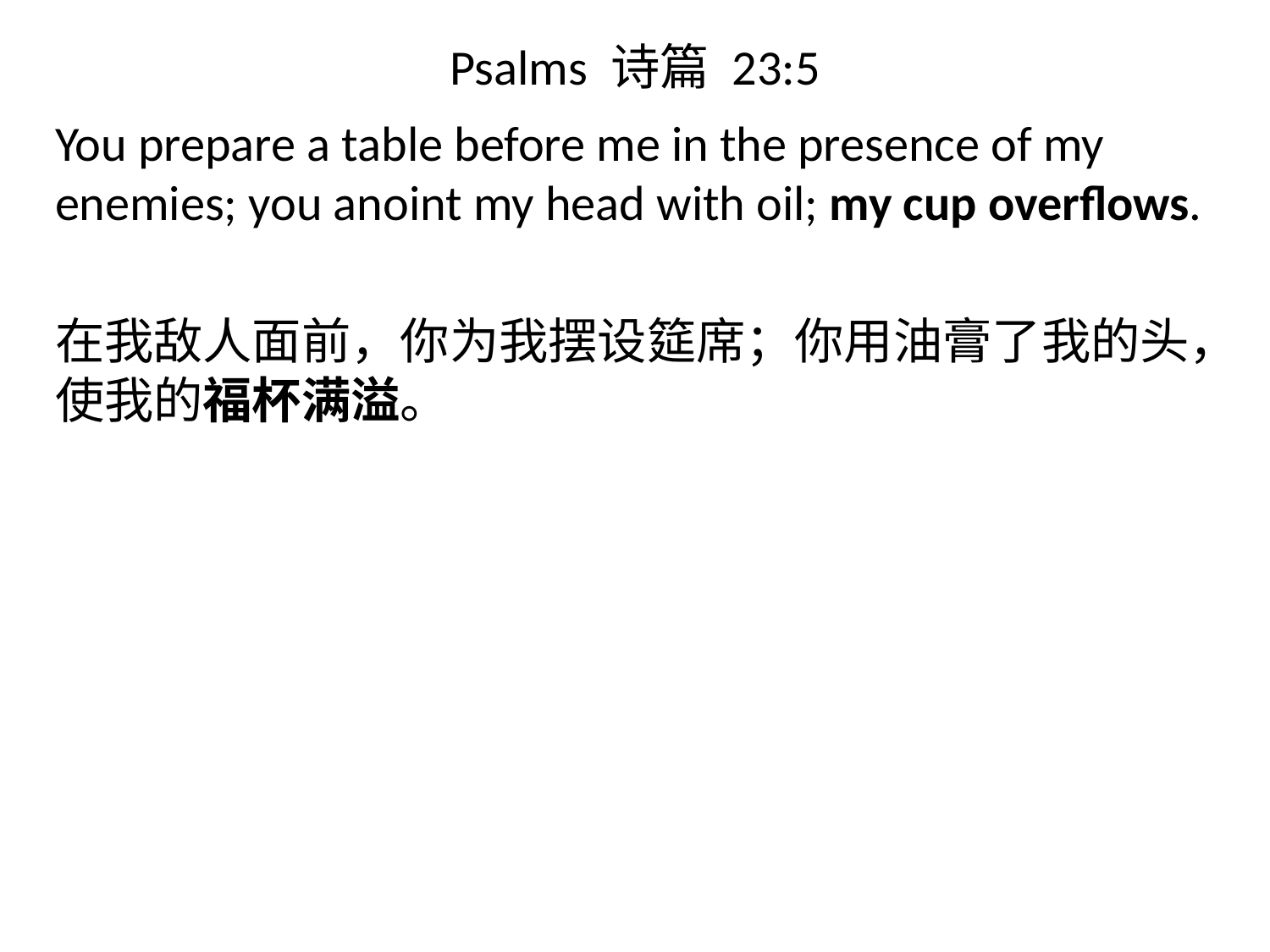

# Psalms 诗篇 23:5
You prepare a table before me in the presence of my enemies; you anoint my head with oil; my cup overflows.

在我敌人面前，你为我摆设筵席；你用油膏了我的头，使我的福杯满溢。